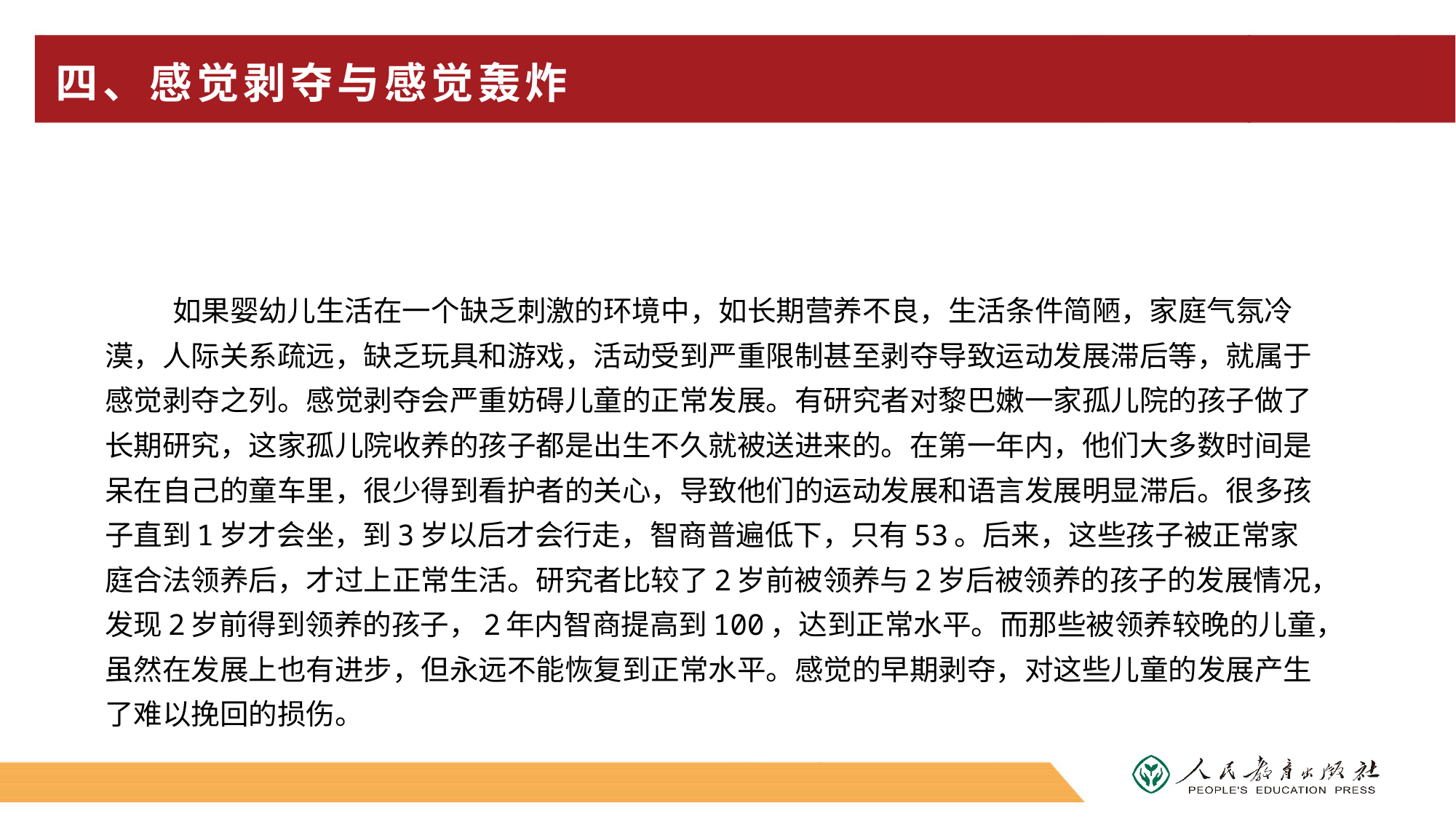

# 四、感觉剥夺与感觉轰炸

如果婴幼儿生活在一个缺乏刺激的环境中，如长期营养不良，生活条件简陋，家庭气氛冷漠，人际关系疏远，缺乏玩具和游戏，活动受到严重限制甚至剥夺导致运动发展滞后等，就属于感觉剥夺之列。感觉剥夺会严重妨碍儿童的正常发展。有研究者对黎巴嫩一家孤儿院的孩子做了长期研究，这家孤儿院收养的孩子都是出生不久就被送进来的。在第一年内，他们大多数时间是呆在自己的童车里，很少得到看护者的关心，导致他们的运动发展和语言发展明显滞后。很多孩子直到1岁才会坐，到3岁以后才会行走，智商普遍低下，只有53。后来，这些孩子被正常家庭合法领养后，才过上正常生活。研究者比较了2岁前被领养与2岁后被领养的孩子的发展情况，发现2岁前得到领养的孩子，2年内智商提高到100，达到正常水平。而那些被领养较晚的儿童，虽然在发展上也有进步，但永远不能恢复到正常水平。感觉的早期剥夺，对这些儿童的发展产生了难以挽回的损伤。